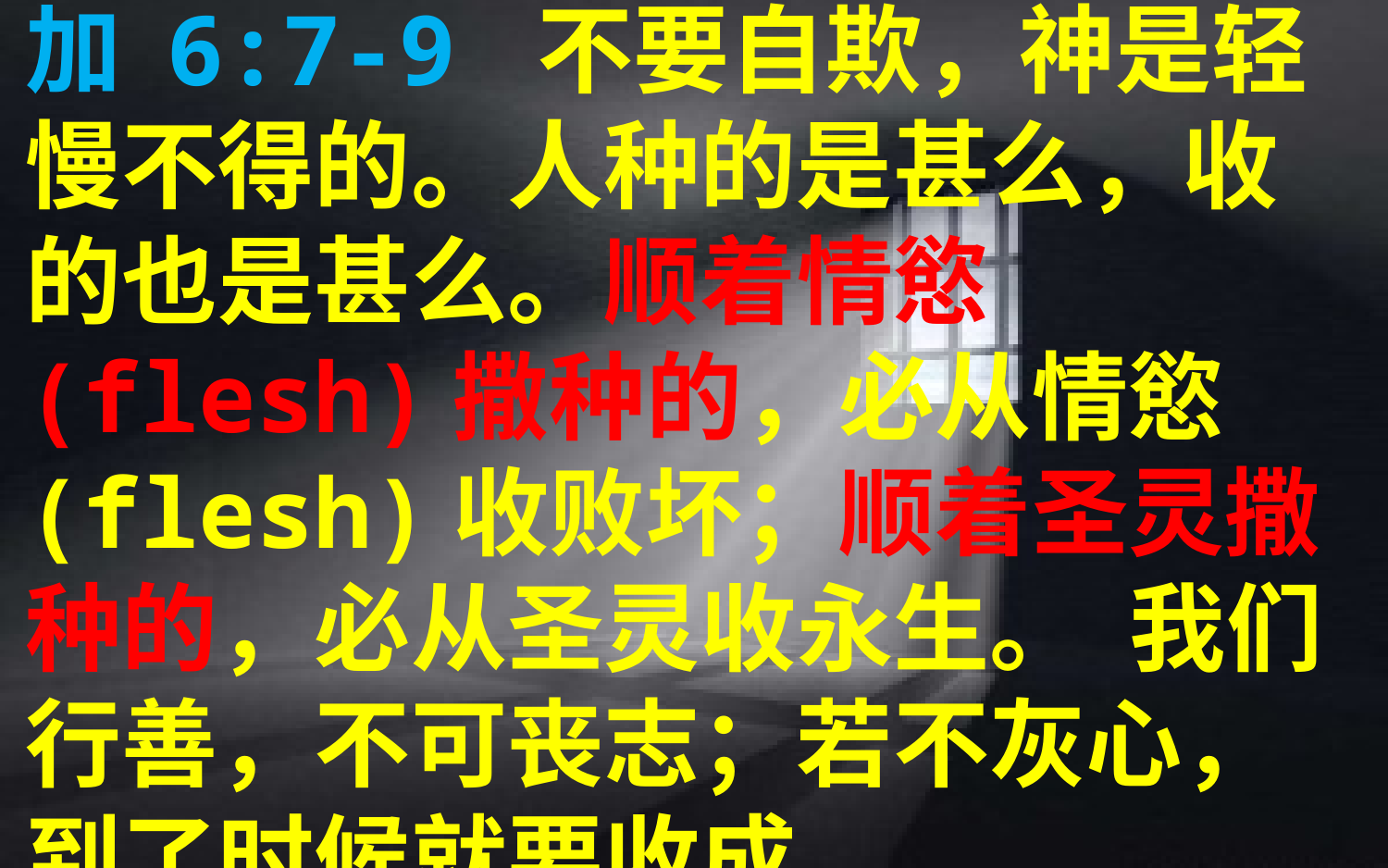

加 6:7-9 不要自欺，神是轻慢不得的。人种的是甚么，收的也是甚么。顺着情慾(flesh)撒种的，必从情慾(flesh)收败坏；顺着圣灵撒种的，必从圣灵收永生。  我们行善，不可丧志；若不灰心，到了时候就要收成。